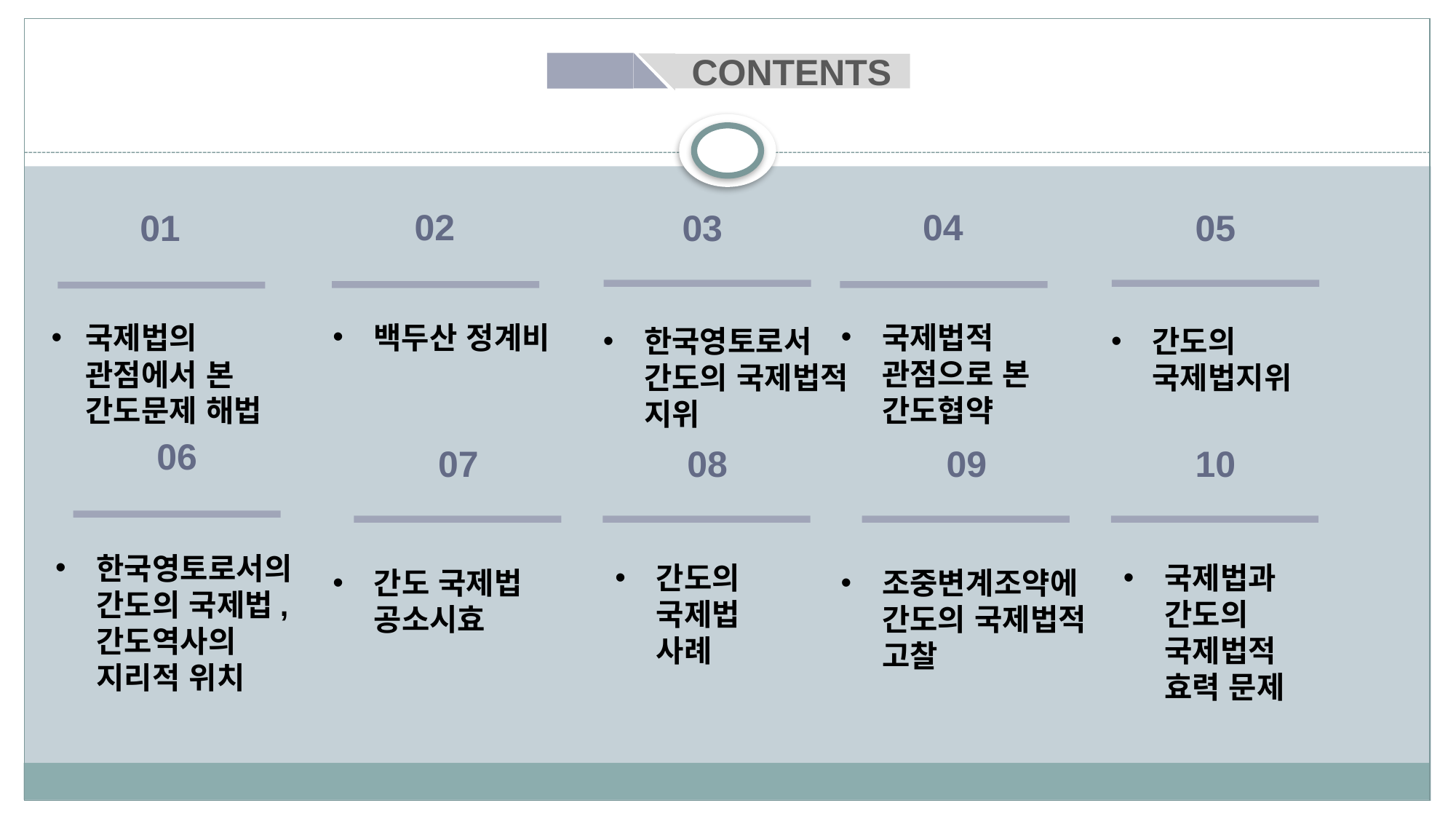

CONTENTS

04
02
01
05
03

국제법적 관점으로 본 간도협약
백두산 정계비
국제법의 관점에서 본 간도문제 해법

간도의 국제법지위
한국영토로서 간도의 국제법적 지위
06
09
10
07
08

한국영토로서의 간도의 국제법, 간도역사의 지리적 위치
국제법과 간도의 국제법적 효력 문제
간도의 국제법 사례
조중변계조약에 간도의 국제법적 고찰
간도 국제법 공소시효